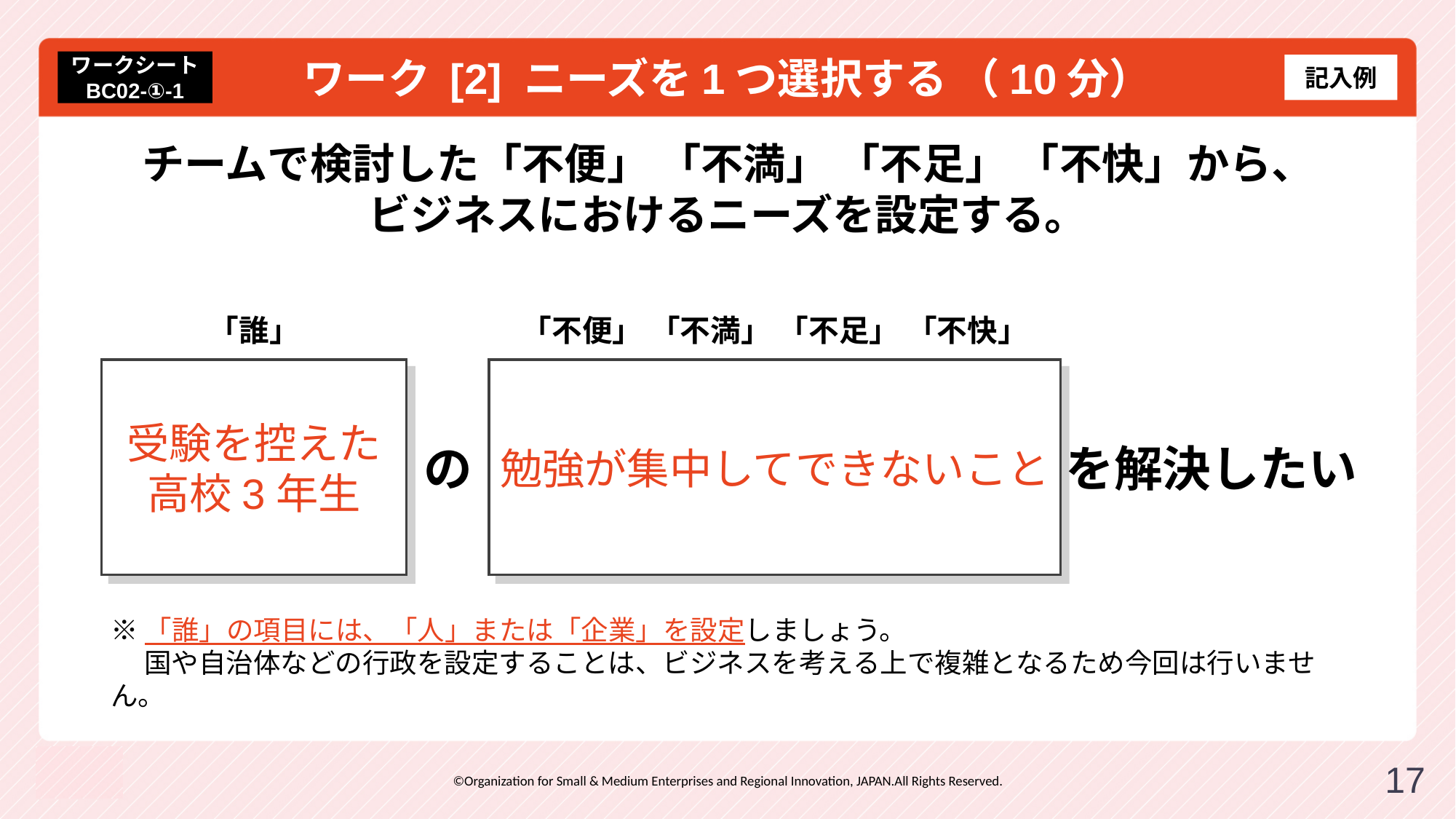

# ワーク [2] ニーズを1つ選択する （10分）
ワークシート
BC02-①-1
記入例
チームで検討した「不便」 「不満」 「不足」 「不快」から、
ビジネスにおけるニーズを設定する。
「誰」
「不便」 「不満」 「不足」 「不快」
受験を控えた
高校3年生
勉強が集中してできないこと
の
を解決したい
※「誰」の項目には、「人」または「企業」を設定しましょう。
　 国や自治体などの行政を設定することは、ビジネスを考える上で複雑となるため今回は行いません。